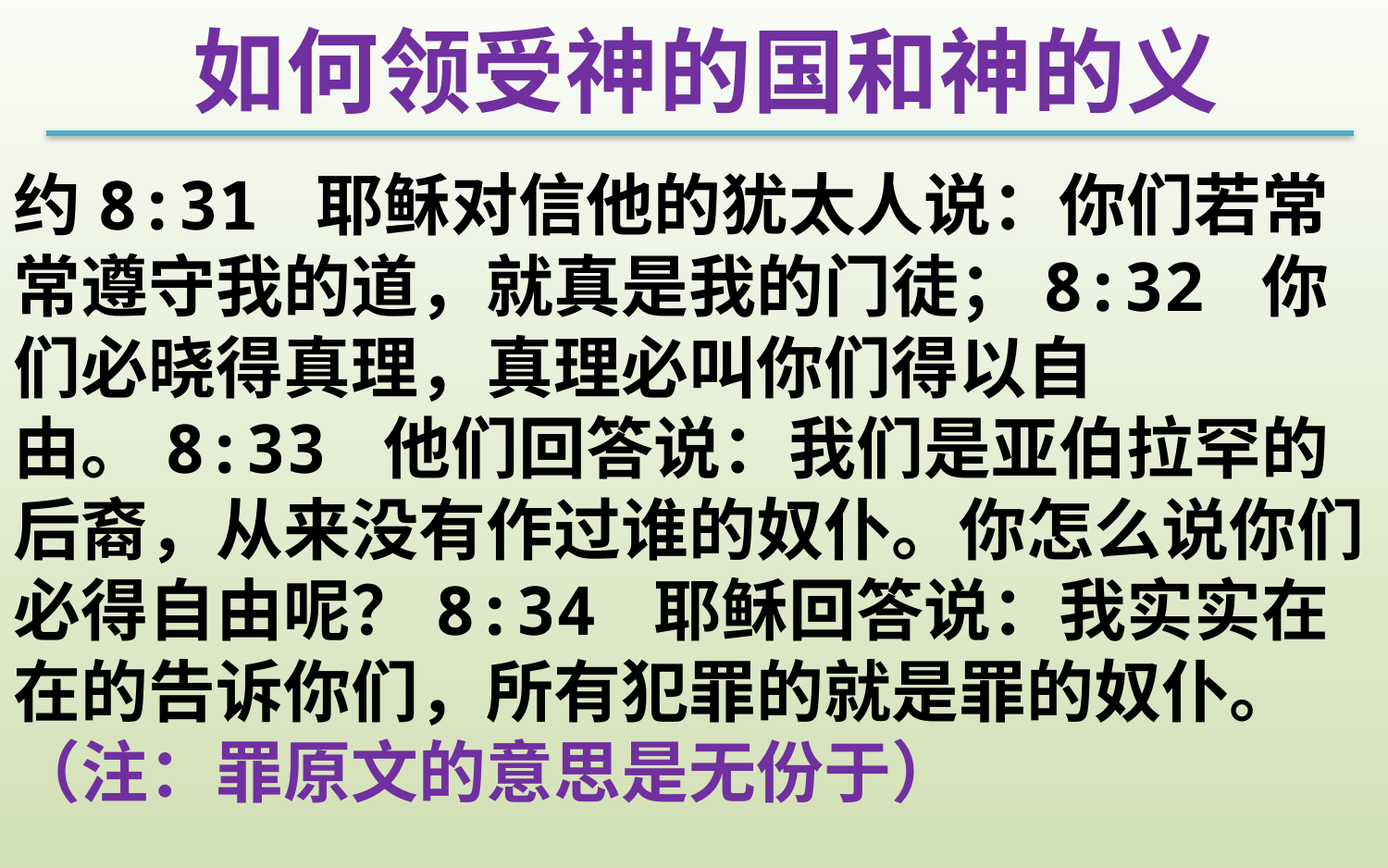

如何领受神的国和神的义
约8:31 耶稣对信他的犹太人说：你们若常常遵守我的道，就真是我的门徒；8:32 你们必晓得真理，真理必叫你们得以自由。8:33 他们回答说：我们是亚伯拉罕的后裔，从来没有作过谁的奴仆。你怎么说你们必得自由呢？8:34 耶稣回答说：我实实在在的告诉你们，所有犯罪的就是罪的奴仆。
（注：罪原文的意思是无份于）